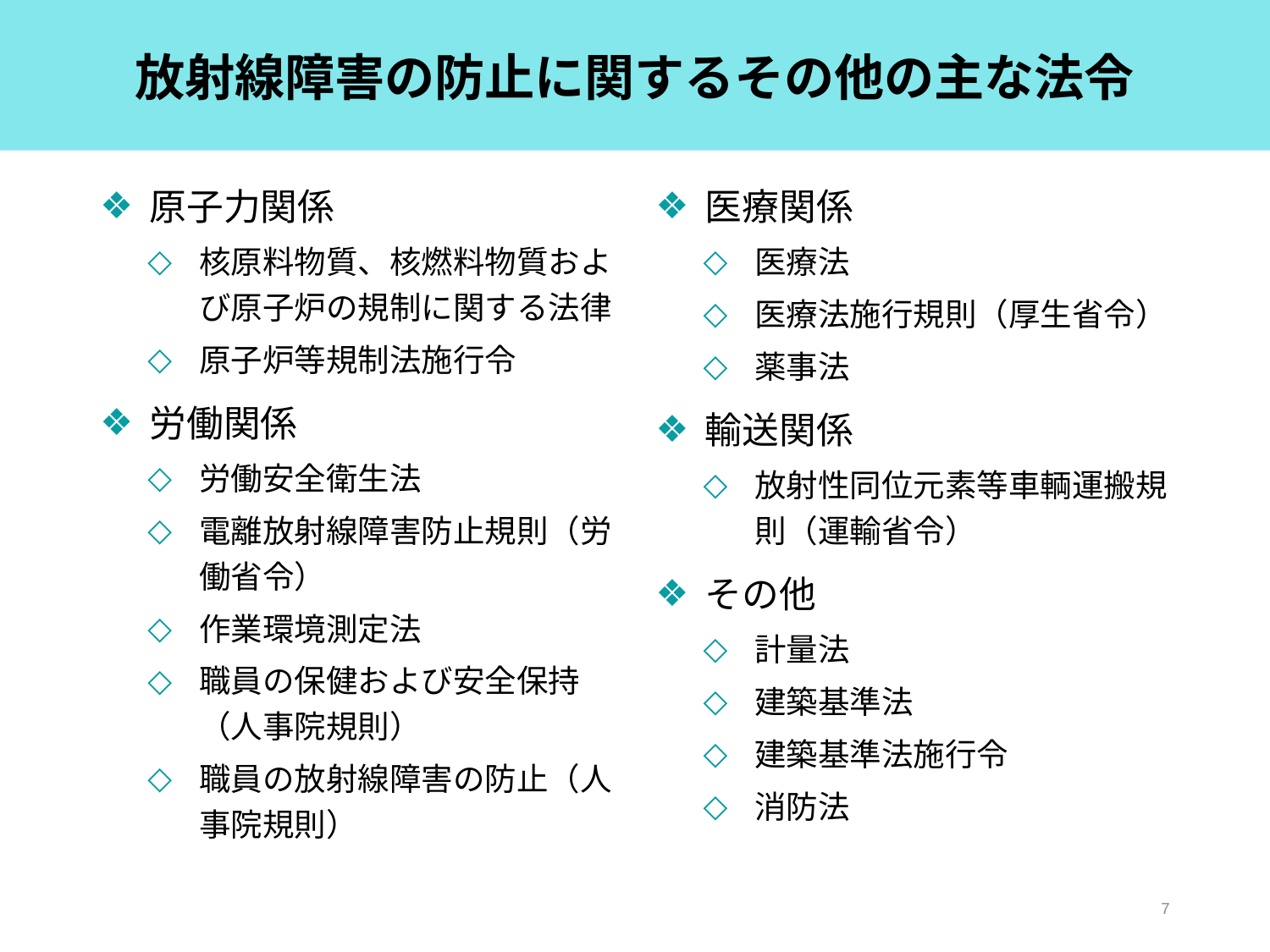

# 放射線障害の防止に関するその他の主な法令
原子力関係
核原料物質、核燃料物質および原子炉の規制に関する法律
原子炉等規制法施行令
労働関係
労働安全衛生法
電離放射線障害防止規則（労働省令）
作業環境測定法
職員の保健および安全保持（人事院規則）
職員の放射線障害の防止（人事院規則）
医療関係
医療法
医療法施行規則（厚生省令）
薬事法
輸送関係
放射性同位元素等車輌運搬規則（運輸省令）
その他
計量法
建築基準法
建築基準法施行令
消防法

7